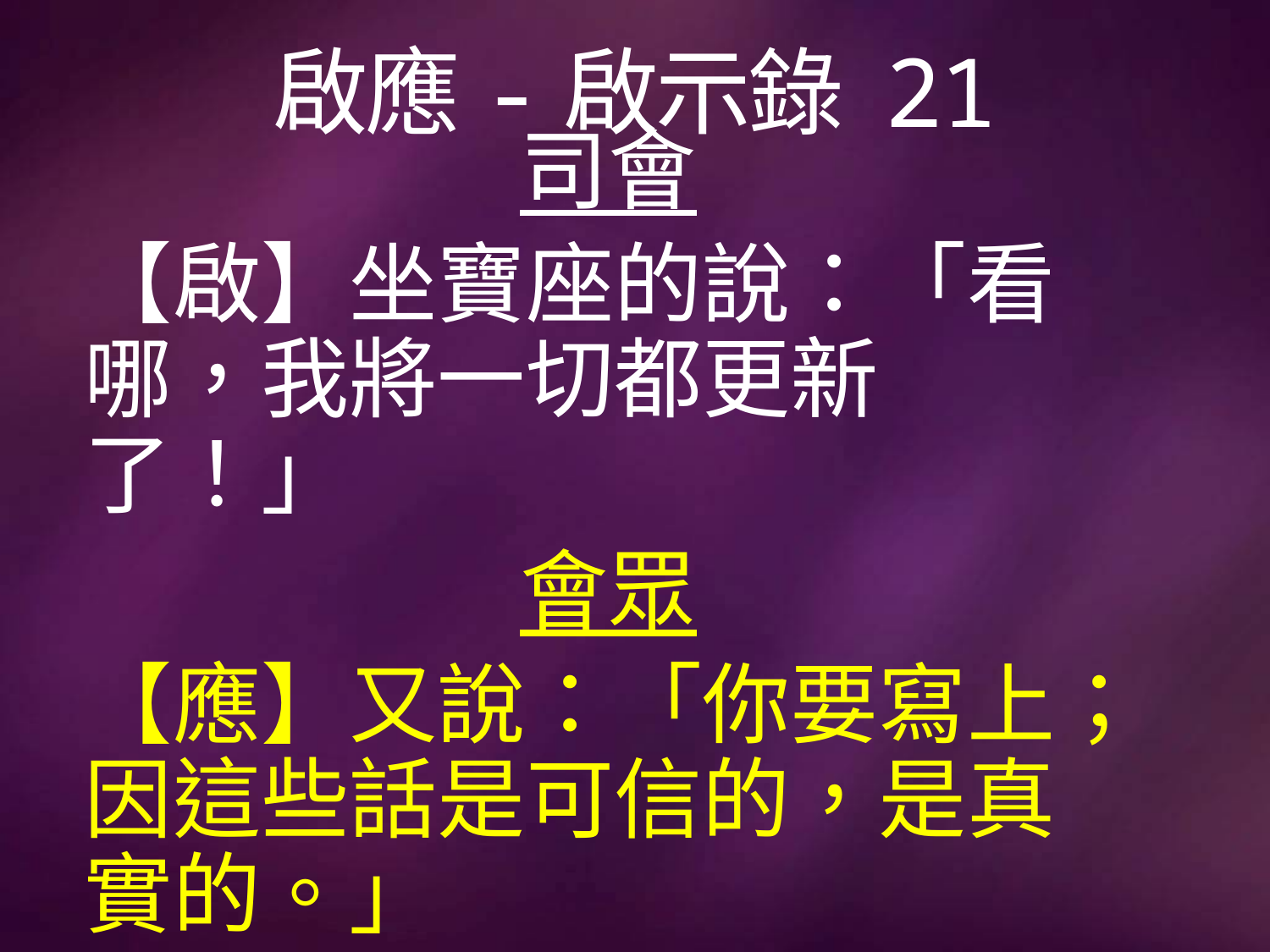

# 啟應-啟示錄 21
司會
【啟】坐寶座的說：「看哪，我將一切都更新了！」

會眾
【應】又說：「你要寫上；因這些話是可信的，是真實的。」